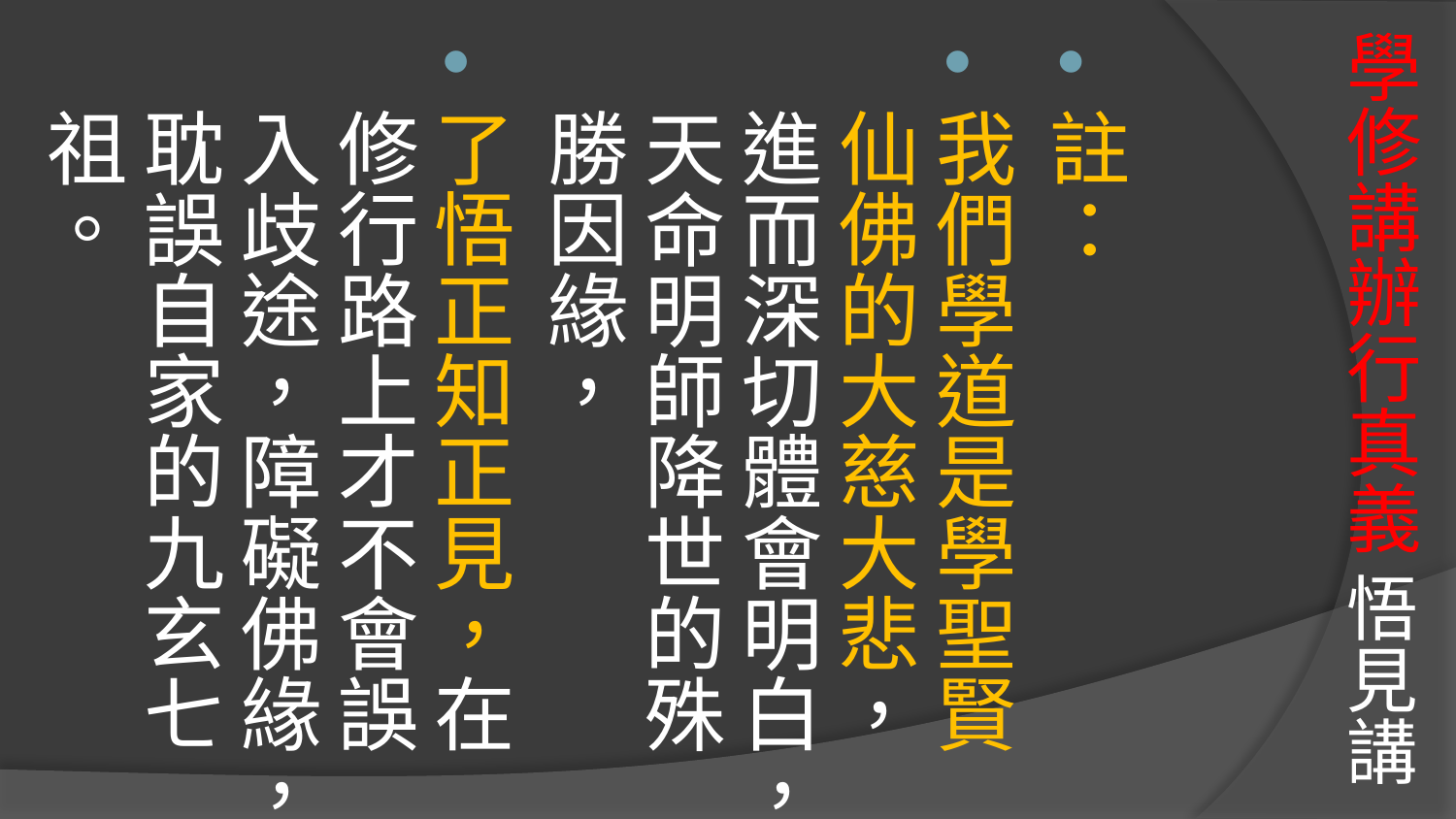

# 學修講辦行真義 悟見講
註：
我們學道是學聖賢仙佛的大慈大悲，進而深切體會明白，天命明師降世的殊勝因緣，
了悟正知正見，在修行路上才不會誤入歧途，障礙佛緣，耽誤自家的九玄七祖。